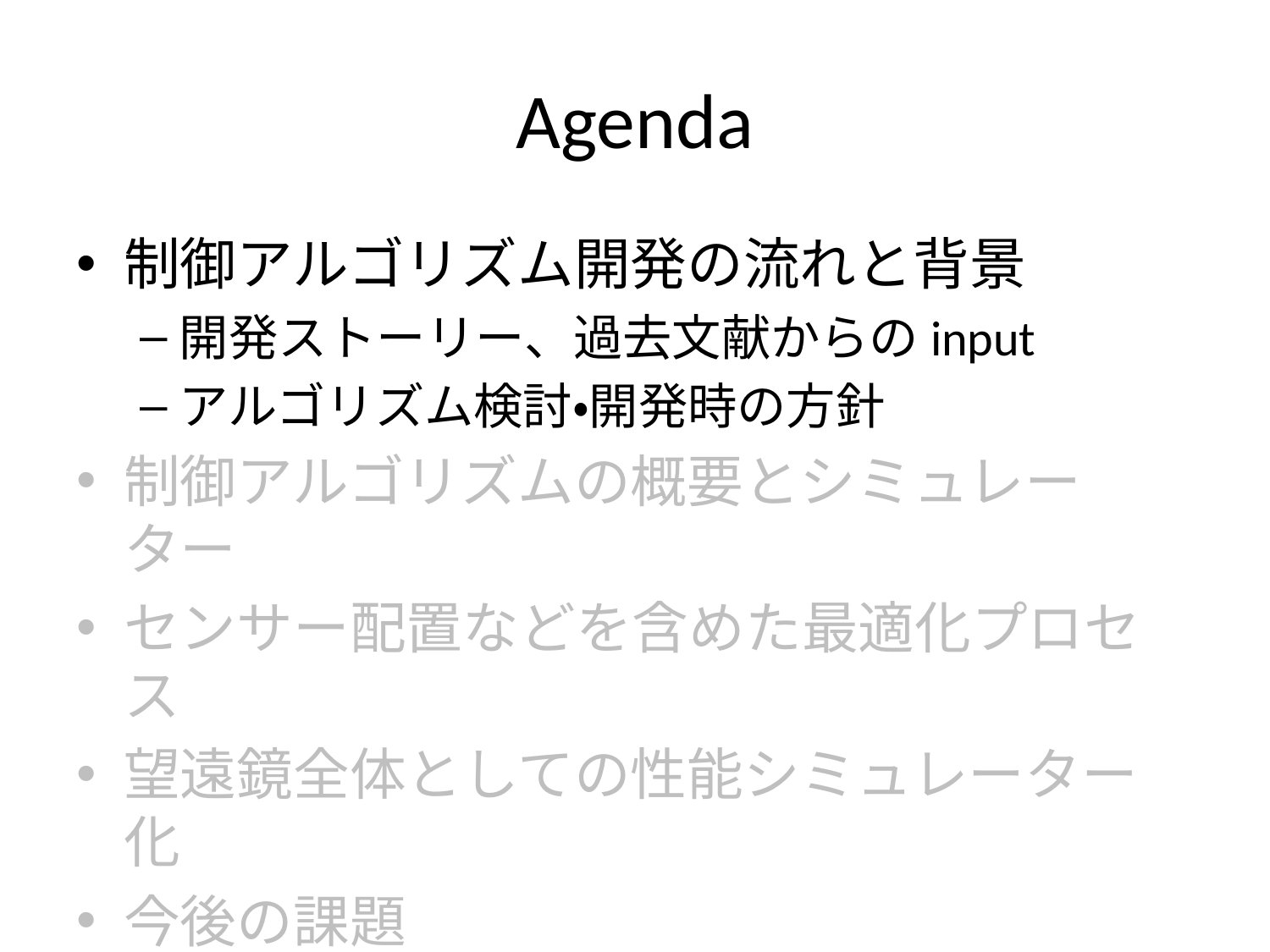

# Agenda
制御アルゴリズム開発の流れと背景
開発ストーリー、過去文献からのinput
アルゴリズム検討・開発時の方針
制御アルゴリズムの概要とシミュレーター
センサー配置などを含めた最適化プロセス
望遠鏡全体としての性能シミュレーター化
今後の課題